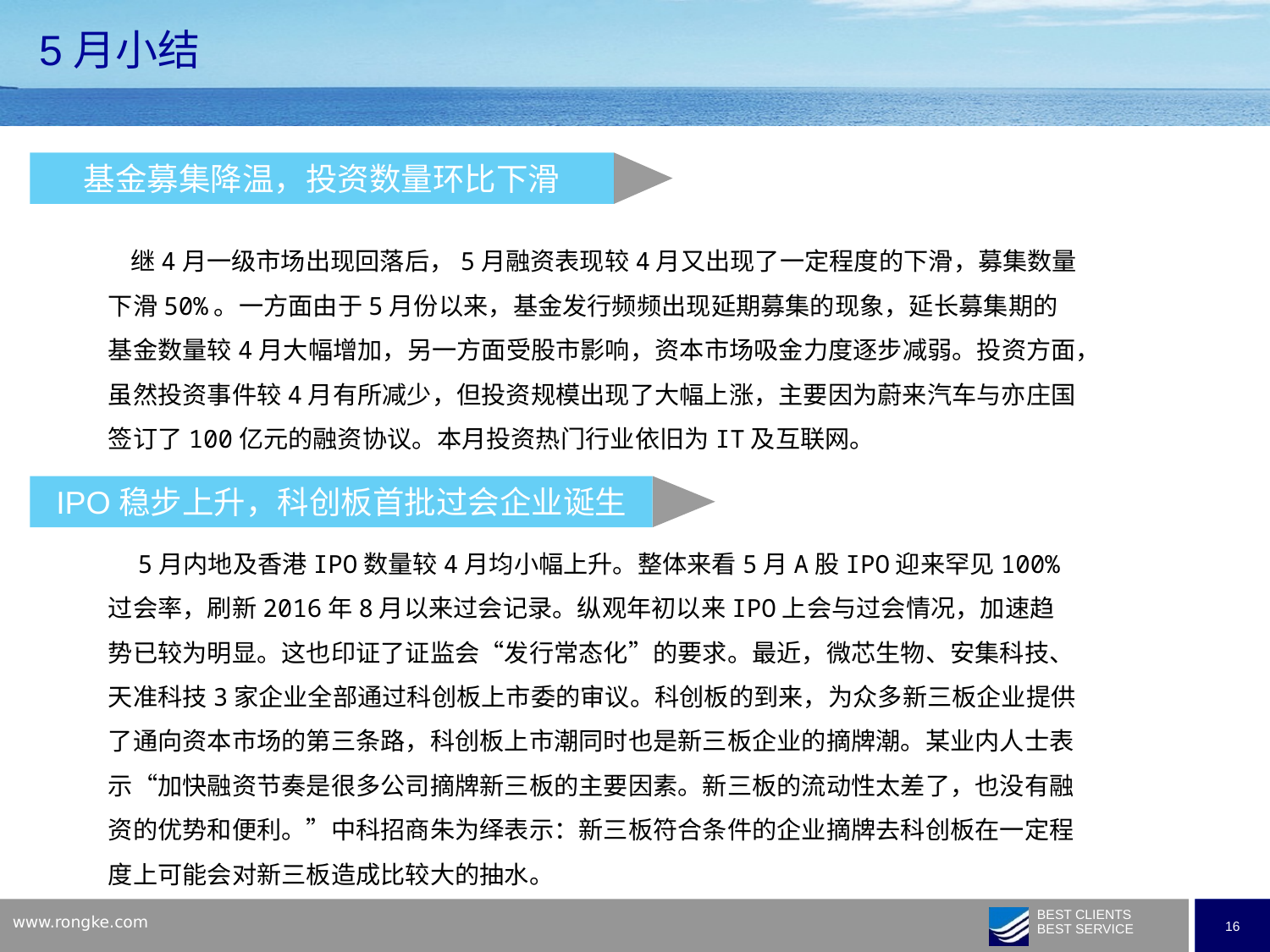

5月小结
基金募集降温，投资数量环比下滑

   继4月一级市场出现回落后，5月融资表现较4月又出现了一定程度的下滑，募集数量下滑50%。一方面由于5月份以来，基金发行频频出现延期募集的现象，延长募集期的基金数量较4月大幅增加，另一方面受股市影响，资本市场吸金力度逐步减弱。投资方面，虽然投资事件较4月有所减少，但投资规模出现了大幅上涨，主要因为蔚来汽车与亦庄国签订了100亿元的融资协议。本月投资热门行业依旧为IT及互联网。
IPO稳步上升，科创板首批过会企业诞生

  5月内地及香港IPO数量较4月均小幅上升。整体来看5月A股IPO迎来罕见100%过会率，刷新2016年8月以来过会记录。纵观年初以来IPO上会与过会情况，加速趋势已较为明显。这也印证了证监会“发行常态化”的要求。最近，微芯生物、安集科技、天准科技3家企业全部通过科创板上市委的审议。科创板的到来，为众多新三板企业提供了通向资本市场的第三条路，科创板上市潮同时也是新三板企业的摘牌潮。某业内人士表示“加快融资节奏是很多公司摘牌新三板的主要因素。新三板的流动性太差了，也没有融资的优势和便利。”中科招商朱为绎表示：新三板符合条件的企业摘牌去科创板在一定程度上可能会对新三板造成比较大的抽水。